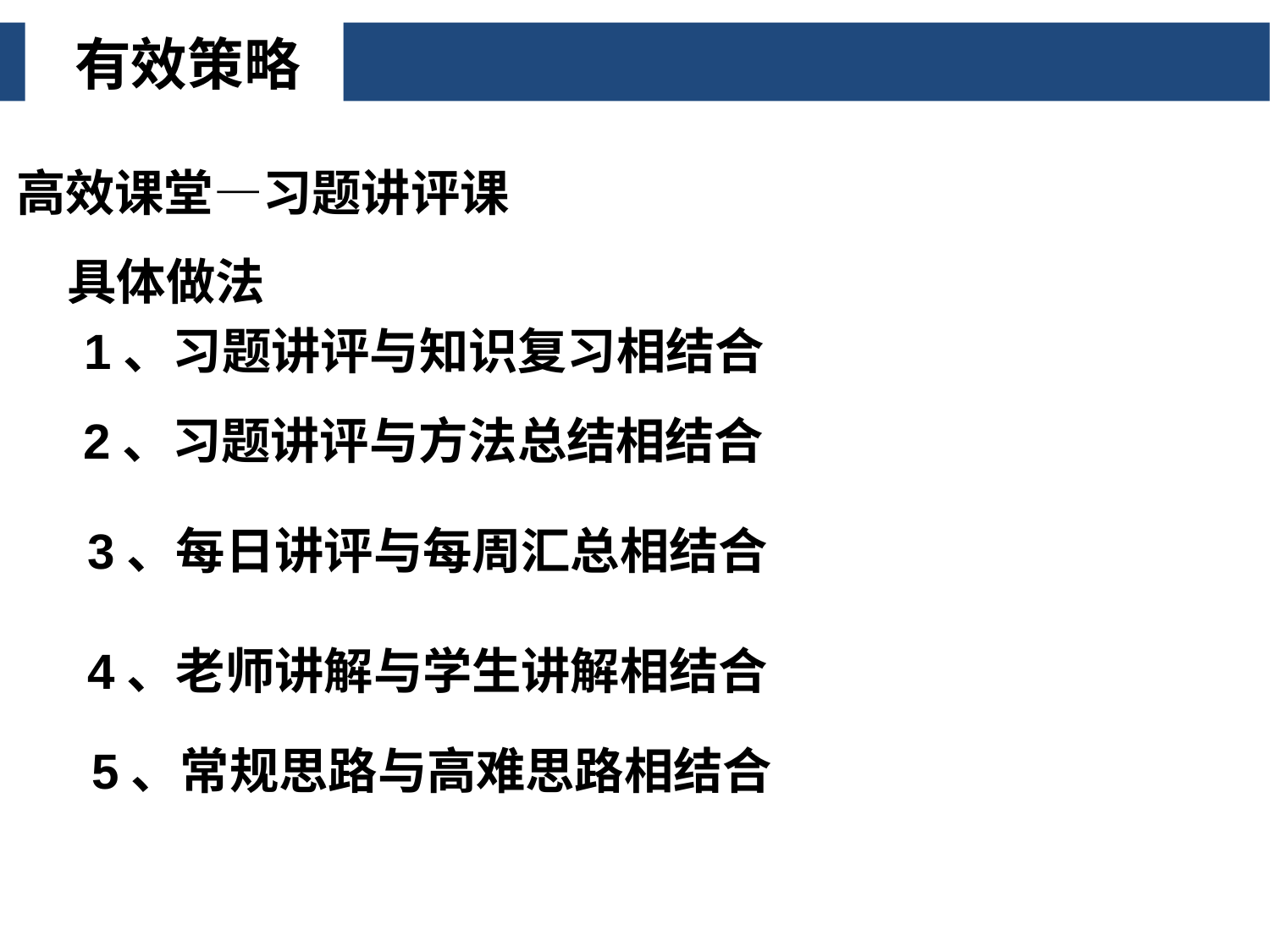

有效策略
高效课堂—习题讲评课
具体做法
1、习题讲评与知识复习相结合
2、习题讲评与方法总结相结合
3、每日讲评与每周汇总相结合
4、老师讲解与学生讲解相结合
5、常规思路与高难思路相结合